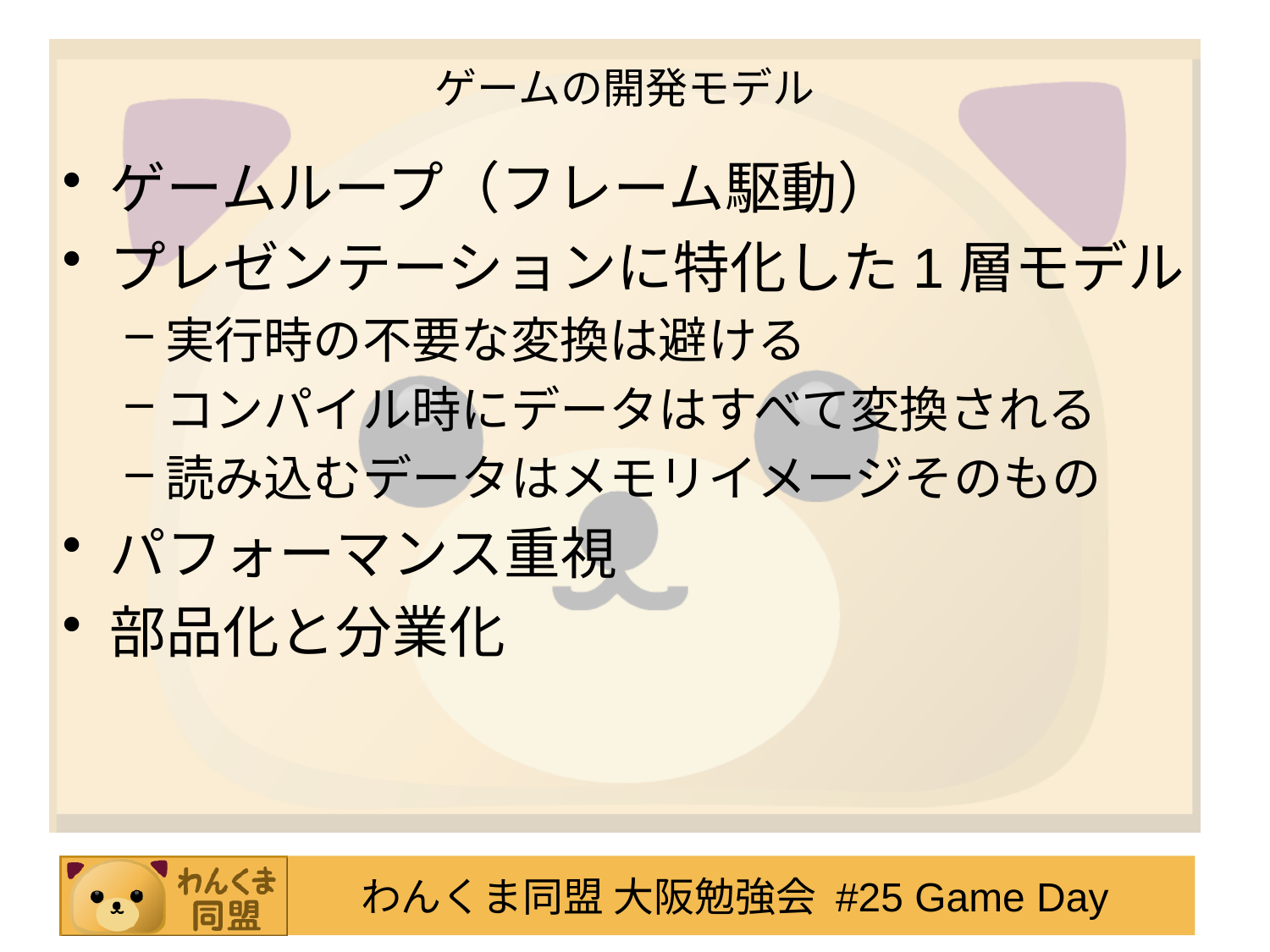

# ゲームの開発モデル
ゲームループ（フレーム駆動）
プレゼンテーションに特化した1層モデル
実行時の不要な変換は避ける
コンパイル時にデータはすべて変換される
読み込むデータはメモリイメージそのもの
パフォーマンス重視
部品化と分業化